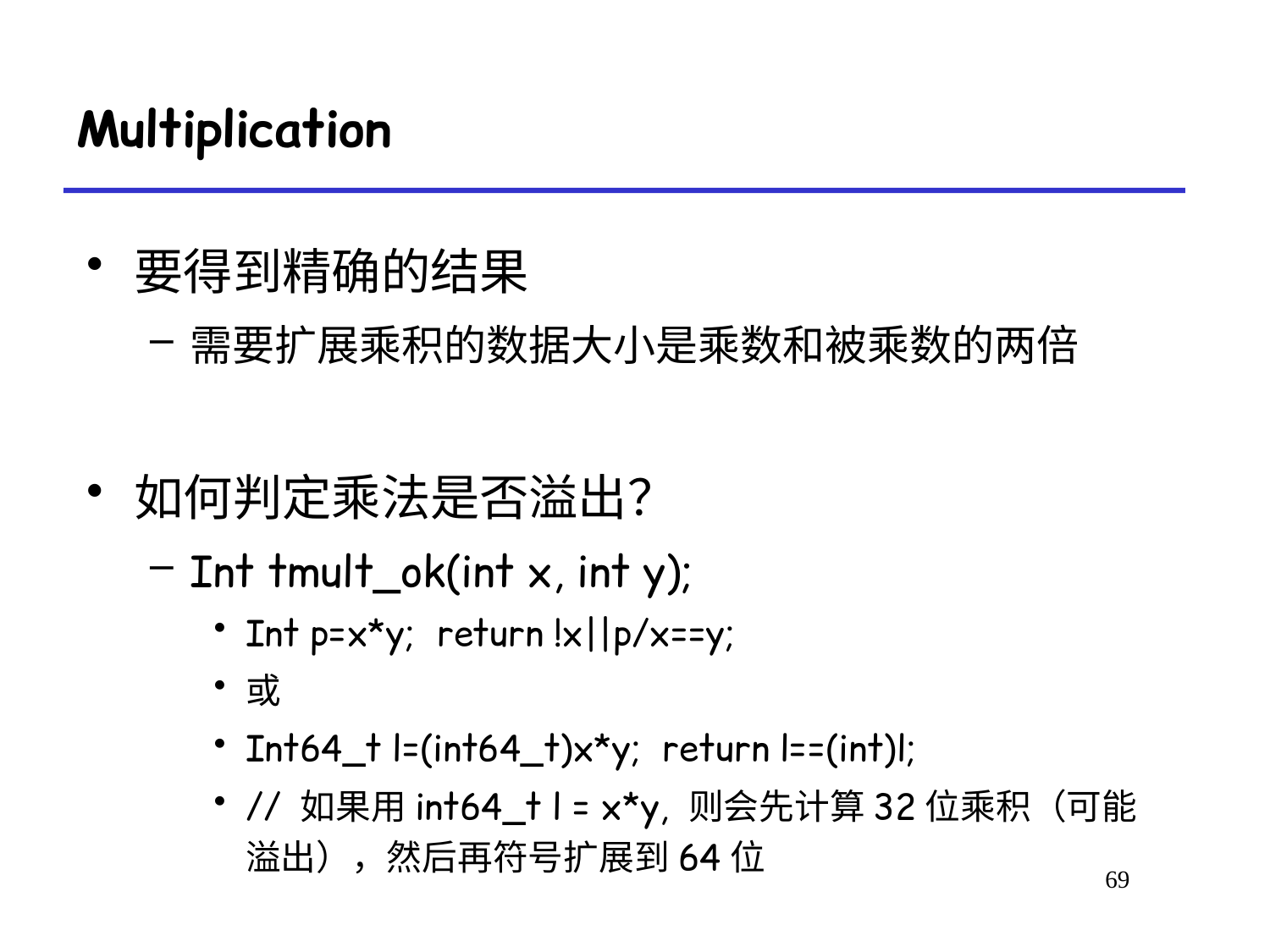

# Multiplication
要得到精确的结果
需要扩展乘积的数据大小是乘数和被乘数的两倍

如何判定乘法是否溢出？
Int tmult_ok(int x, int y);
Int p=x*y;  return !x||p/x==y;
或
Int64_t l=(int64_t)x*y;  return l==(int)l;
// 如果用int64_t l = x*y, 则会先计算32位乘积（可能溢出），然后再符号扩展到64位

69